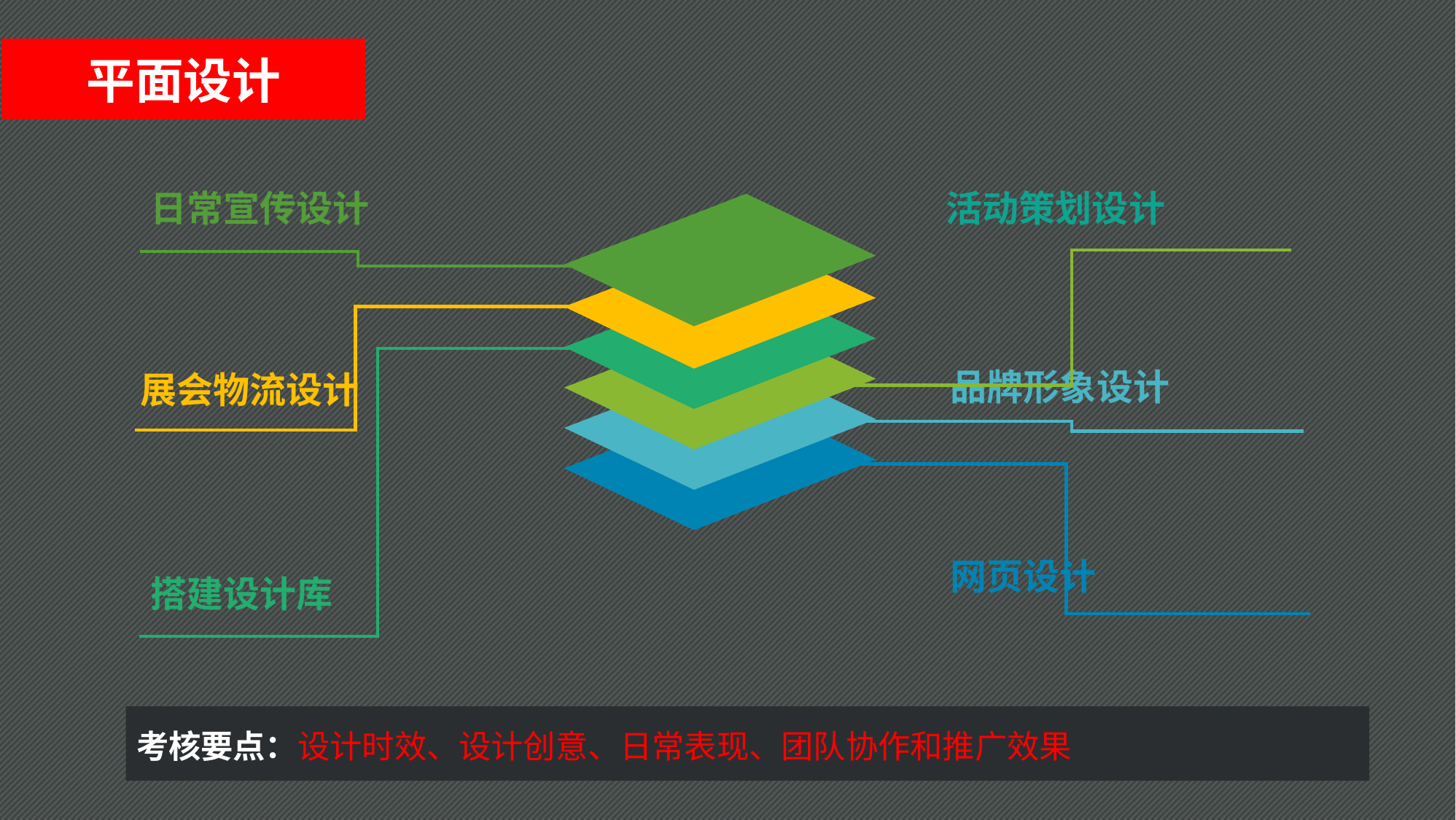

平面设计
活动策划设计
日常宣传设计

品牌形象设计
展会物流设计

网页设计
搭建设计库

考核要点：设计时效、设计创意、日常表现、团队协作和推广效果